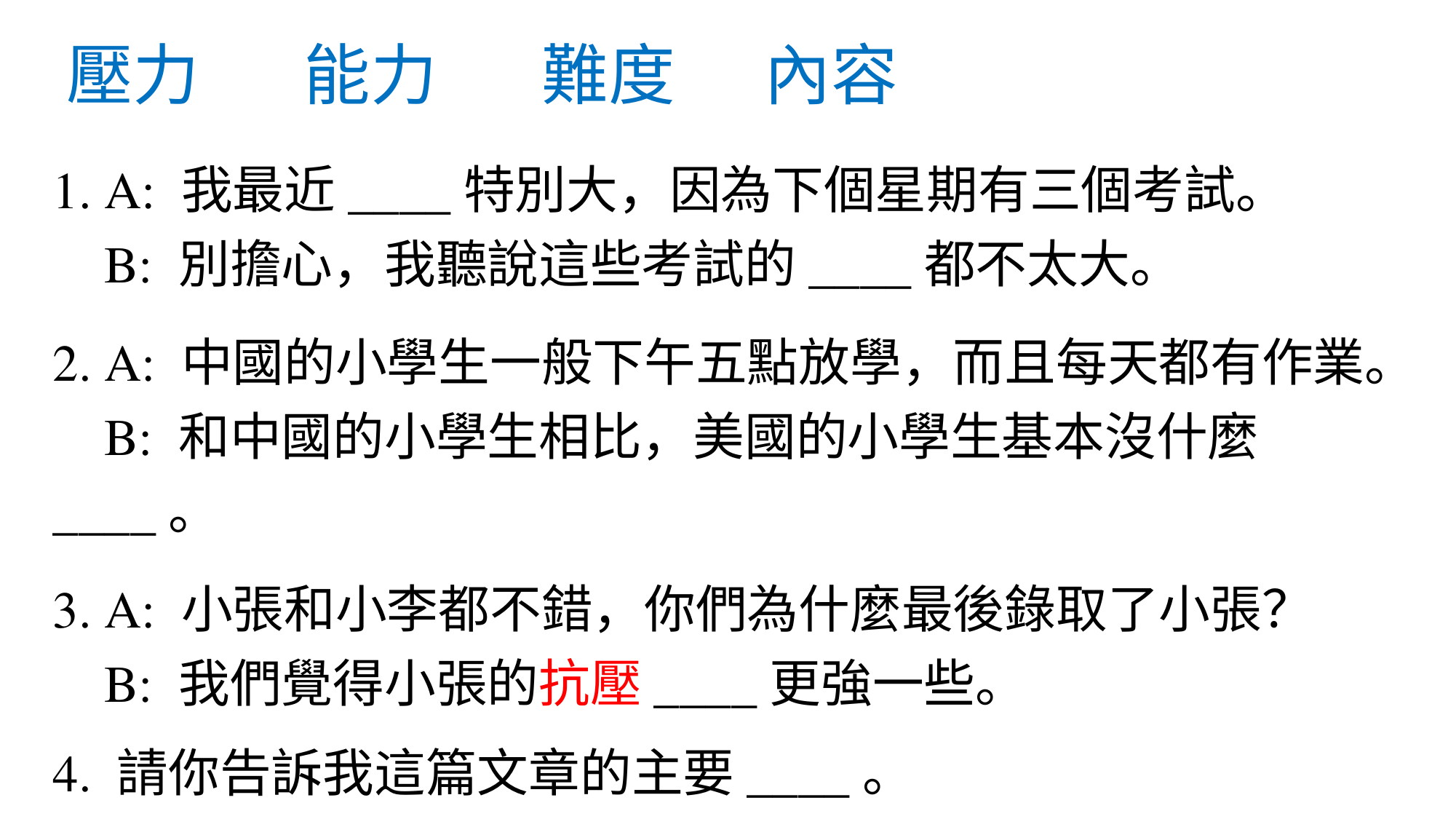

# 壓力       能力       難度      內容
1. A: 我最近____特別大，因為下個星期有三個考試。
    B: 別擔心，我聽說這些考試的____都不太大。
2. A: 中國的小學生一般下午五點放學，而且每天都有作業。
    B: 和中國的小學生相比，美國的小學生基本沒什麼____。
3. A: 小張和小李都不錯，你們為什麼最後錄取了小張？
    B: 我們覺得小張的抗壓____更強一些。
4. 請你告訴我這篇文章的主要____。